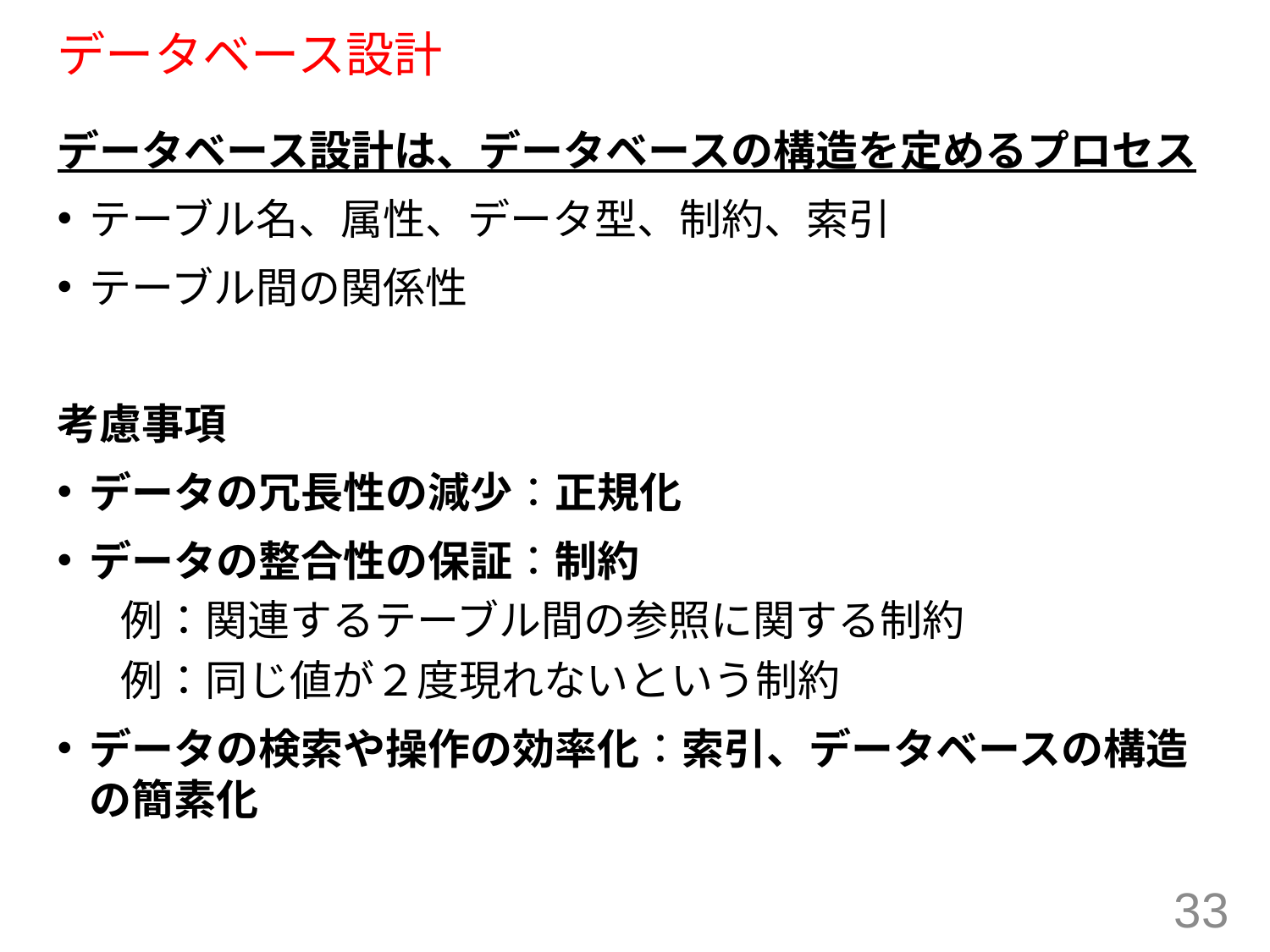

# データベース設計
データベース設計は、データベースの構造を定めるプロセス
テーブル名、属性、データ型、制約、索引
テーブル間の関係性

考慮事項
データの冗長性の減少：正規化
データの整合性の保証：制約
例：関連するテーブル間の参照に関する制約
例：同じ値が２度現れないという制約
データの検索や操作の効率化：索引、データベースの構造の簡素化
33